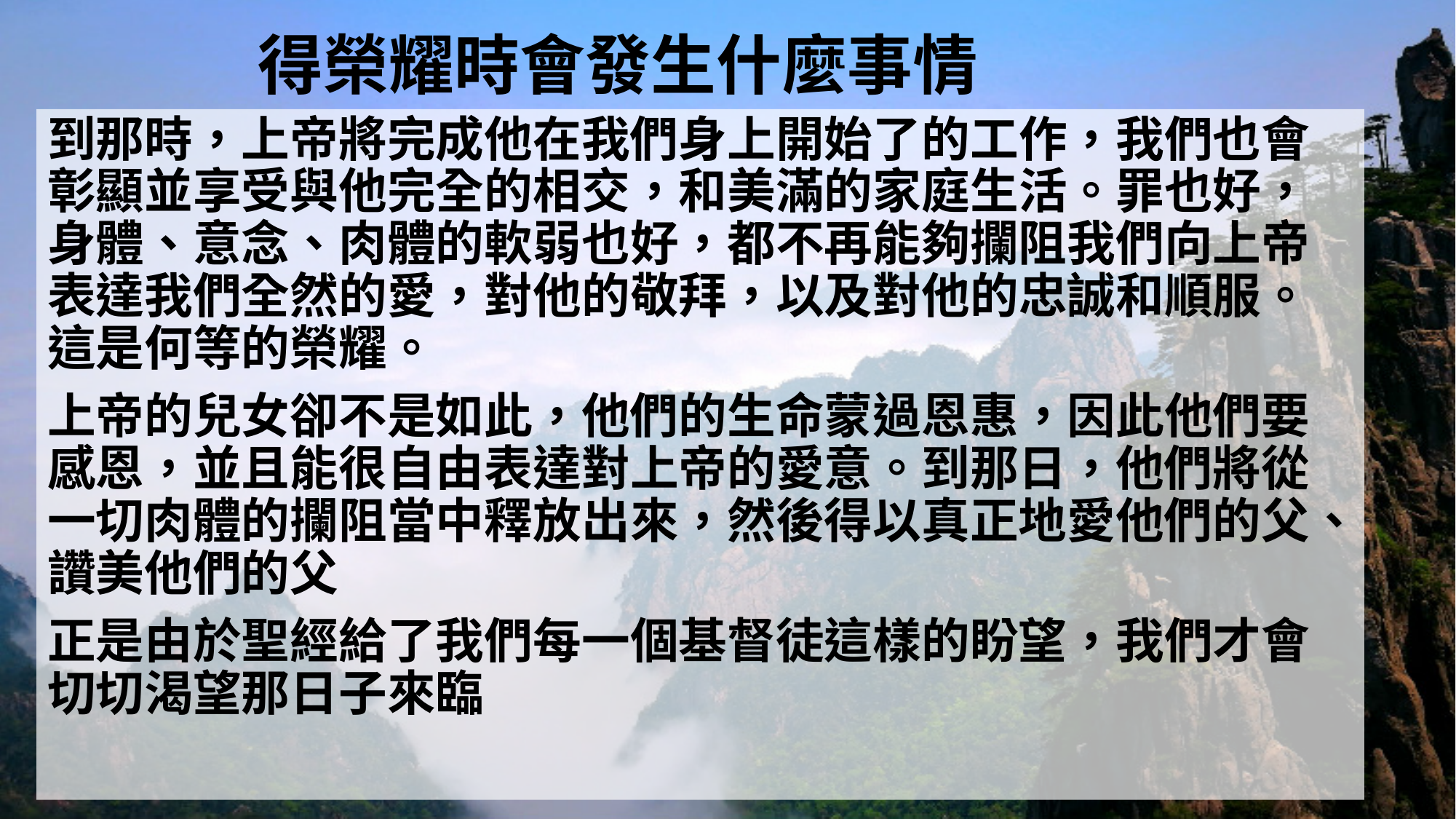

# 得榮耀時會發生什麼事情
到那時，上帝將完成他在我們身上開始了的工作，我們也會彰顯並享受與他完全的相交，和美滿的家庭生活。罪也好，身體、意念、肉體的軟弱也好，都不再能夠攔阻我們向上帝表達我們全然的愛，對他的敬拜，以及對他的忠誠和順服。這是何等的榮耀。
上帝的兒女卻不是如此，他們的生命蒙過恩惠，因此他們要感恩，並且能很自由表達對上帝的愛意。到那日，他們將從一切肉體的攔阻當中釋放出來，然後得以真正地愛他們的父、讚美他們的父
正是由於聖經給了我們每一個基督徒這樣的盼望，我們才會切切渴望那日子來臨